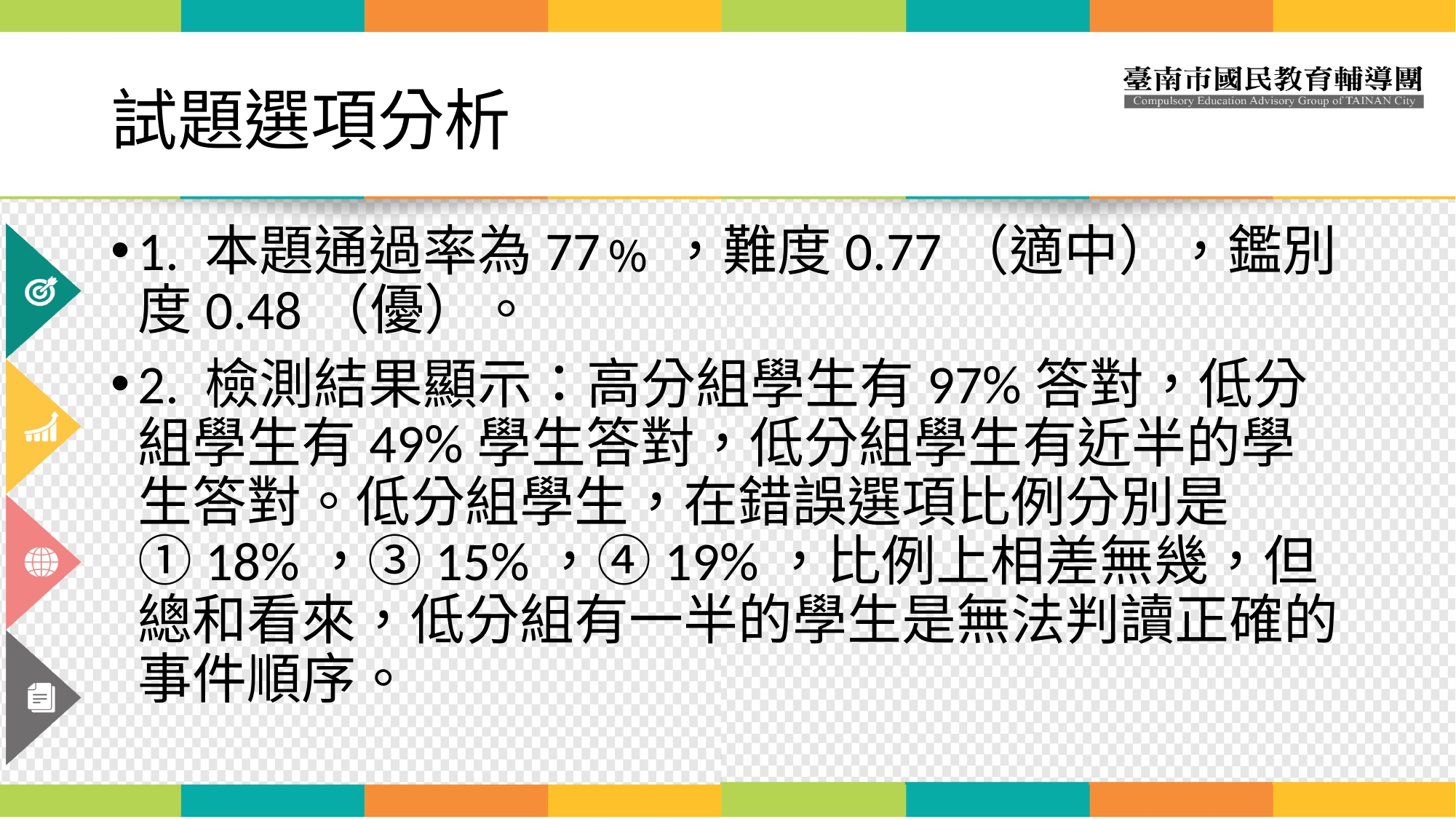

試題選項分析
1. 本題通過率為77﹪，難度0.77（適中），鑑別度0.48（優）。
2. 檢測結果顯示：高分組學生有97%答對，低分組學生有49%學生答對，低分組學生有近半的學生答對。低分組學生，在錯誤選項比例分別是①18%，③15%，④19%，比例上相差無幾，但總和看來，低分組有一半的學生是無法判讀正確的事件順序。